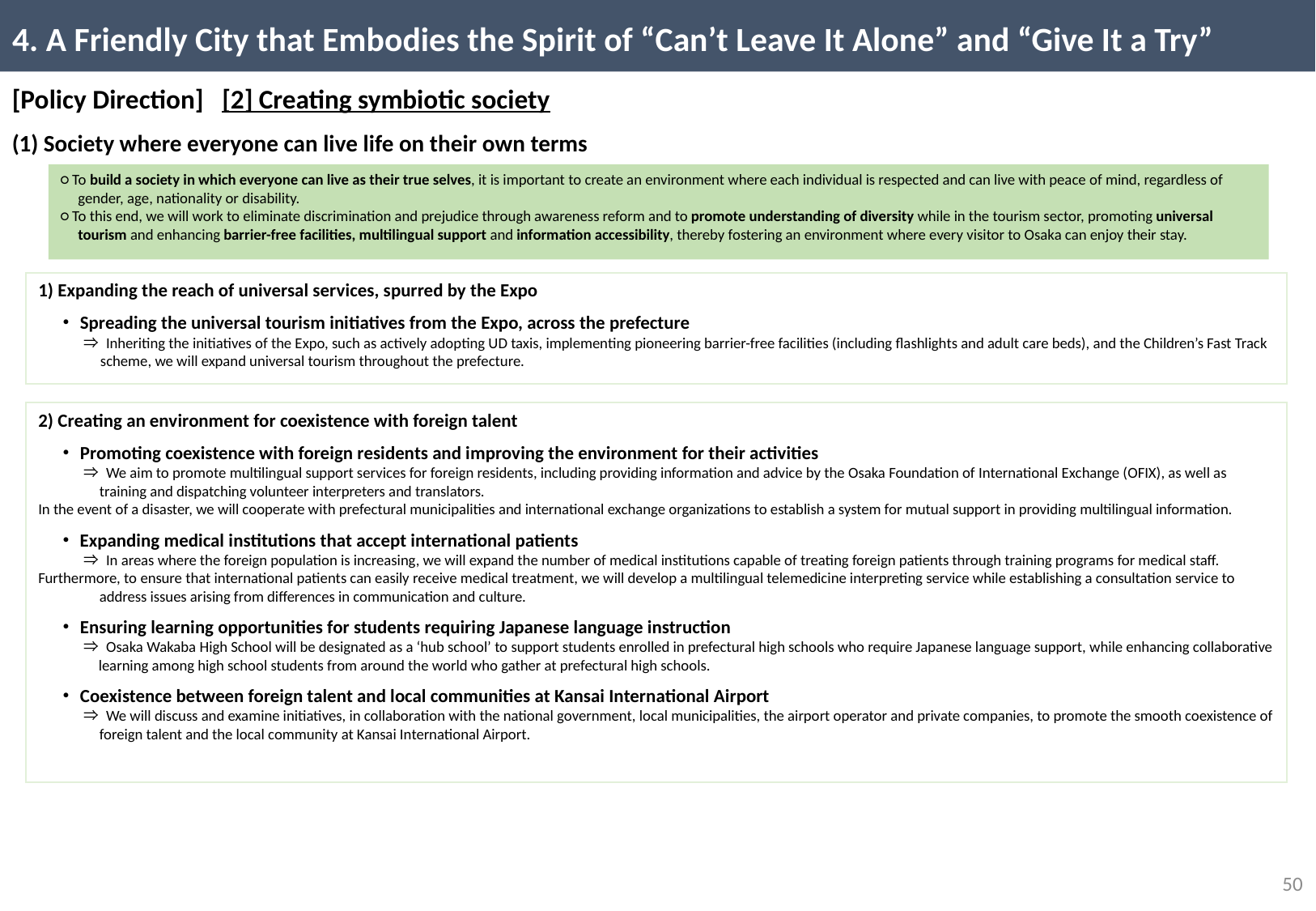

4. A Friendly City that Embodies the Spirit of “Can’t Leave It Alone” and “Give It a Try”
[Policy Direction]   [2] Creating symbiotic society
(1) Society where everyone can live life on their own terms
○ To build a society in which everyone can live as their true selves, it is important to create an environment where each individual is respected and can live with peace of mind, regardless of gender, age, nationality or disability.
○ To this end, we will work to eliminate discrimination and prejudice through awareness reform and to promote understanding of diversity while in the tourism sector, promoting universal tourism and enhancing barrier-free facilities, multilingual support and information accessibility, thereby fostering an environment where every visitor to Osaka can enjoy their stay.
1) Expanding the reach of universal services, spurred by the Expo
　・Spreading the universal tourism initiatives from the Expo, across the prefecture
　　　⇒ Inheriting the initiatives of the Expo, such as actively adopting UD taxis, implementing pioneering barrier-free facilities (including flashlights and adult care beds), and the Children’s Fast Track scheme, we will expand universal tourism throughout the prefecture.
2) Creating an environment for coexistence with foreign talent
　・Promoting coexistence with foreign residents and improving the environment for their activities
　　　⇒ We aim to promote multilingual support services for foreign residents, including providing information and advice by the Osaka Foundation of International Exchange (OFIX), as well as training and dispatching volunteer interpreters and translators.
In the event of a disaster, we will cooperate with prefectural municipalities and international exchange organizations to establish a system for mutual support in providing multilingual information.
　・Expanding medical institutions that accept international patients
　　　⇒ In areas where the foreign population is increasing, we will expand the number of medical institutions capable of treating foreign patients through training programs for medical staff.
Furthermore, to ensure that international patients can easily receive medical treatment, we will develop a multilingual telemedicine interpreting service while establishing a consultation service to address issues arising from differences in communication and culture.
　・Ensuring learning opportunities for students requiring Japanese language instruction
　　　⇒ Osaka Wakaba High School will be designated as a ‘hub school’ to support students enrolled in prefectural high schools who require Japanese language support, while enhancing collaborative learning among high school students from around the world who gather at prefectural high schools.
　・Coexistence between foreign talent and local communities at Kansai International Airport
　　　⇒ We will discuss and examine initiatives, in collaboration with the national government, local municipalities, the airport operator and private companies, to promote the smooth coexistence of foreign talent and the local community at Kansai International Airport.

50